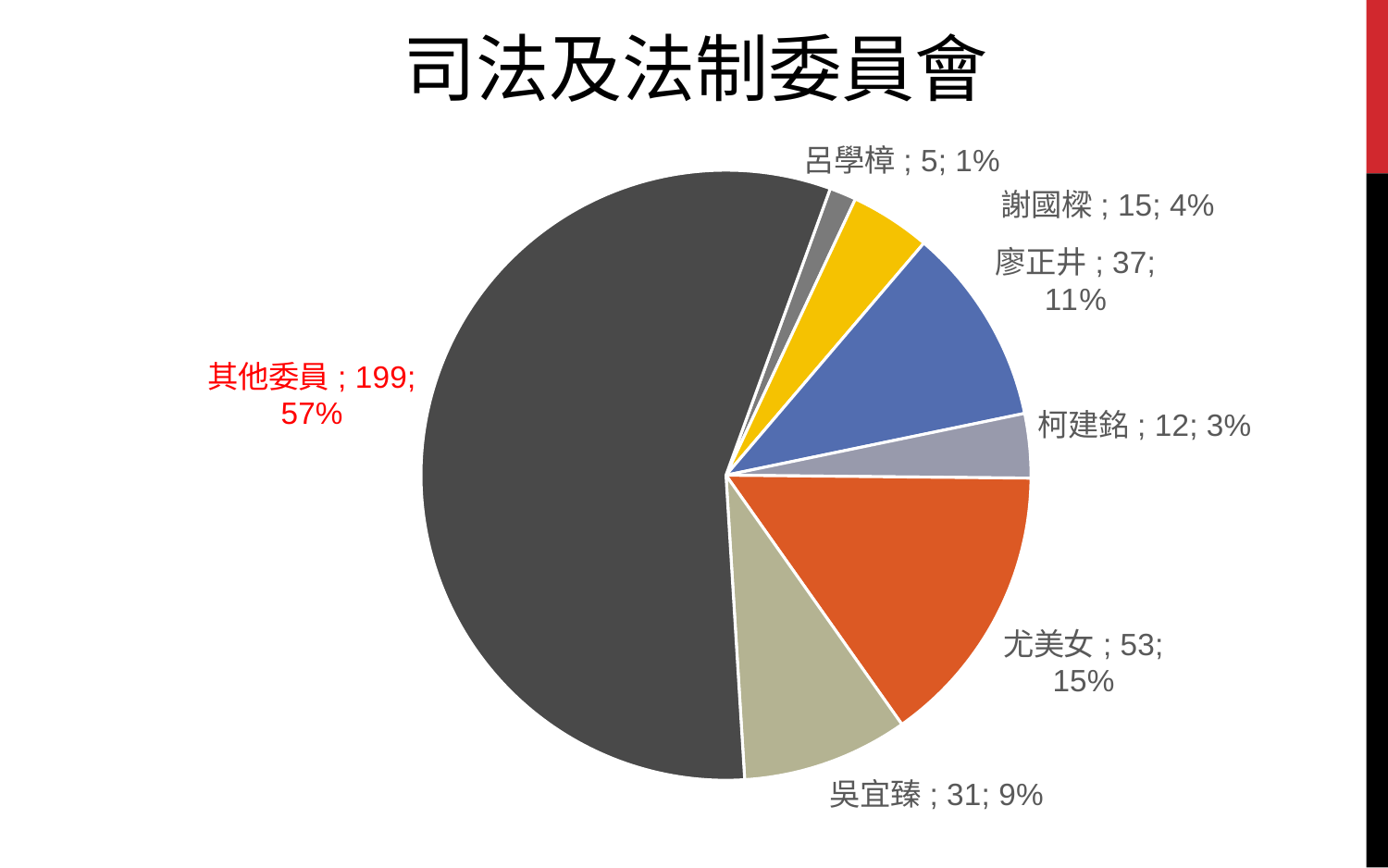

司法及法制委員會

### Chart

| Category | 欄1 |
|---|---|
| 呂學樟 | 5.0 |
| 謝國樑 | 15.0 |
| 廖正井 | 37.0 |
| 柯建銘 | 12.0 |
| 尤美女 | 53.0 |
| 吳宜臻 | 31.0 |
| 其他委員 | 199.0 |